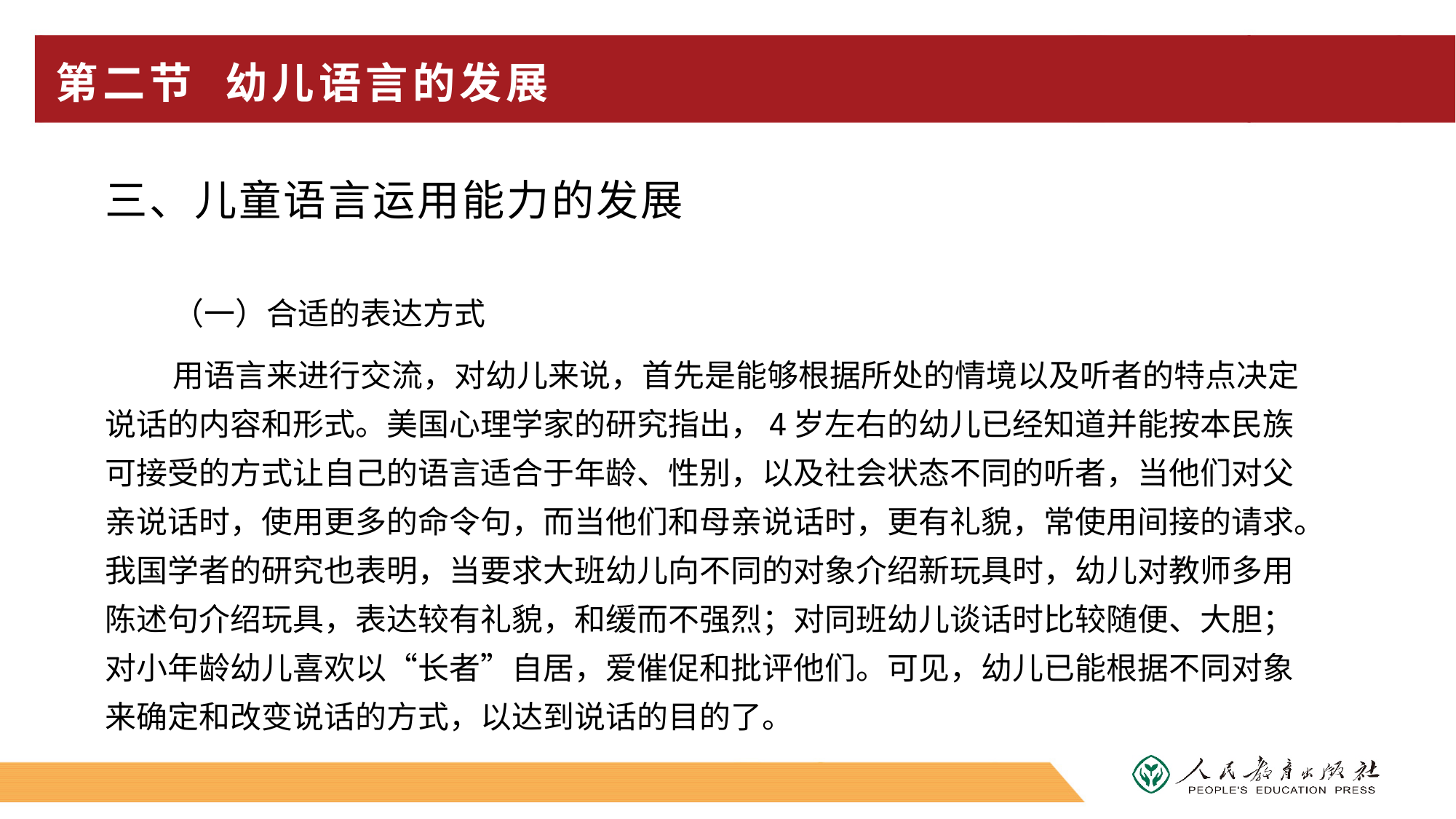

# 第二节  幼儿语言的发展
三、儿童语言运用能力的发展
（一）合适的表达方式
用语言来进行交流，对幼儿来说，首先是能够根据所处的情境以及听者的特点决定说话的内容和形式。美国心理学家的研究指出，4岁左右的幼儿已经知道并能按本民族可接受的方式让自己的语言适合于年龄、性别，以及社会状态不同的听者，当他们对父亲说话时，使用更多的命令句，而当他们和母亲说话时，更有礼貌，常使用间接的请求。我国学者的研究也表明，当要求大班幼儿向不同的对象介绍新玩具时，幼儿对教师多用陈述句介绍玩具，表达较有礼貌，和缓而不强烈；对同班幼儿谈话时比较随便、大胆；对小年龄幼儿喜欢以“长者”自居，爱催促和批评他们。可见，幼儿已能根据不同对象来确定和改变说话的方式，以达到说话的目的了。